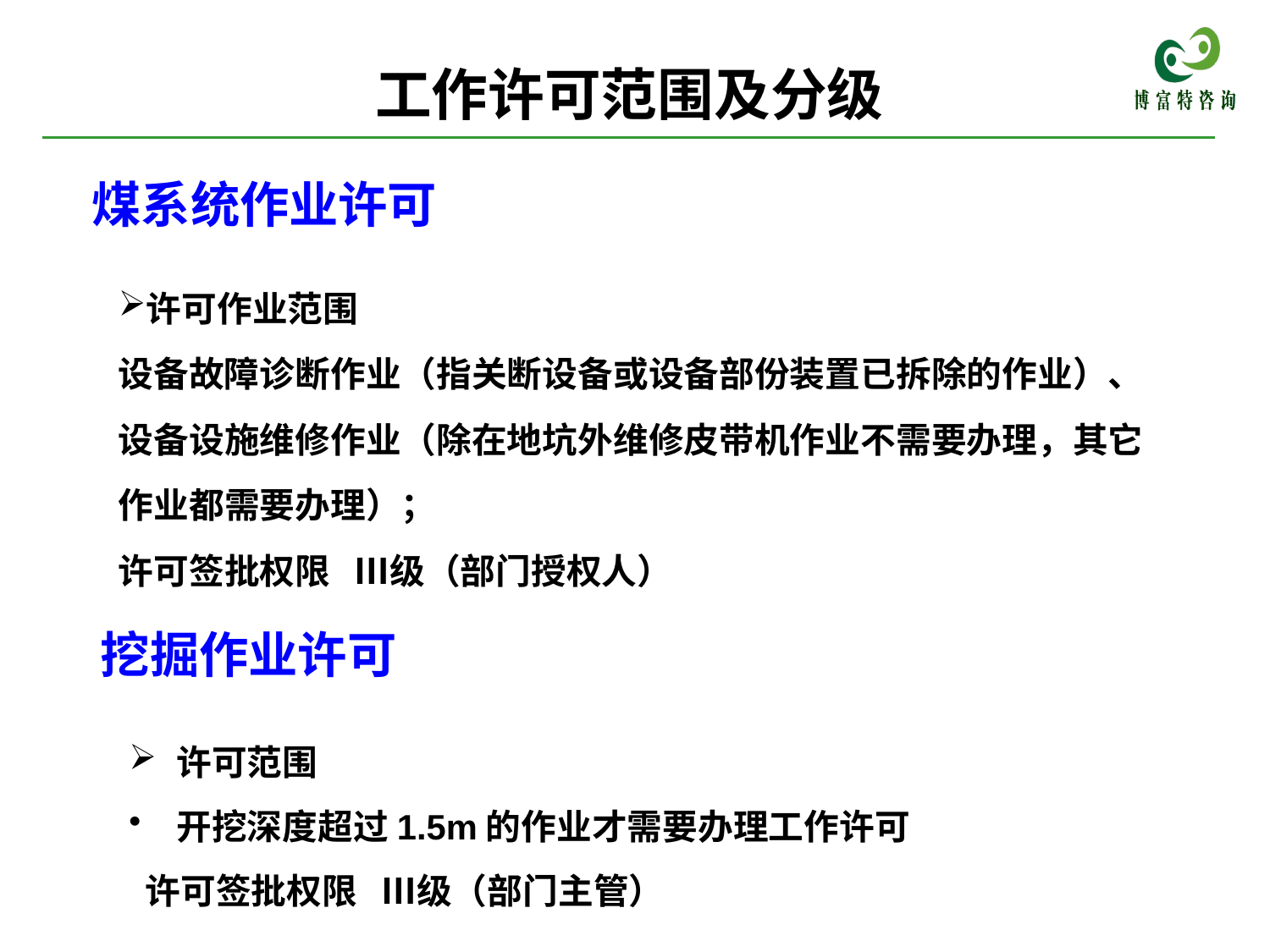

工作许可范围及分级
煤系统作业许可
许可作业范围
设备故障诊断作业（指关断设备或设备部份装置已拆除的作业）、设备设施维修作业（除在地坑外维修皮带机作业不需要办理，其它作业都需要办理）；
许可签批权限   Ⅲ级（部门授权人）

挖掘作业许可
许可范围
开挖深度超过1.5m的作业才需要办理工作许可
 许可签批权限   Ⅲ级（部门主管）